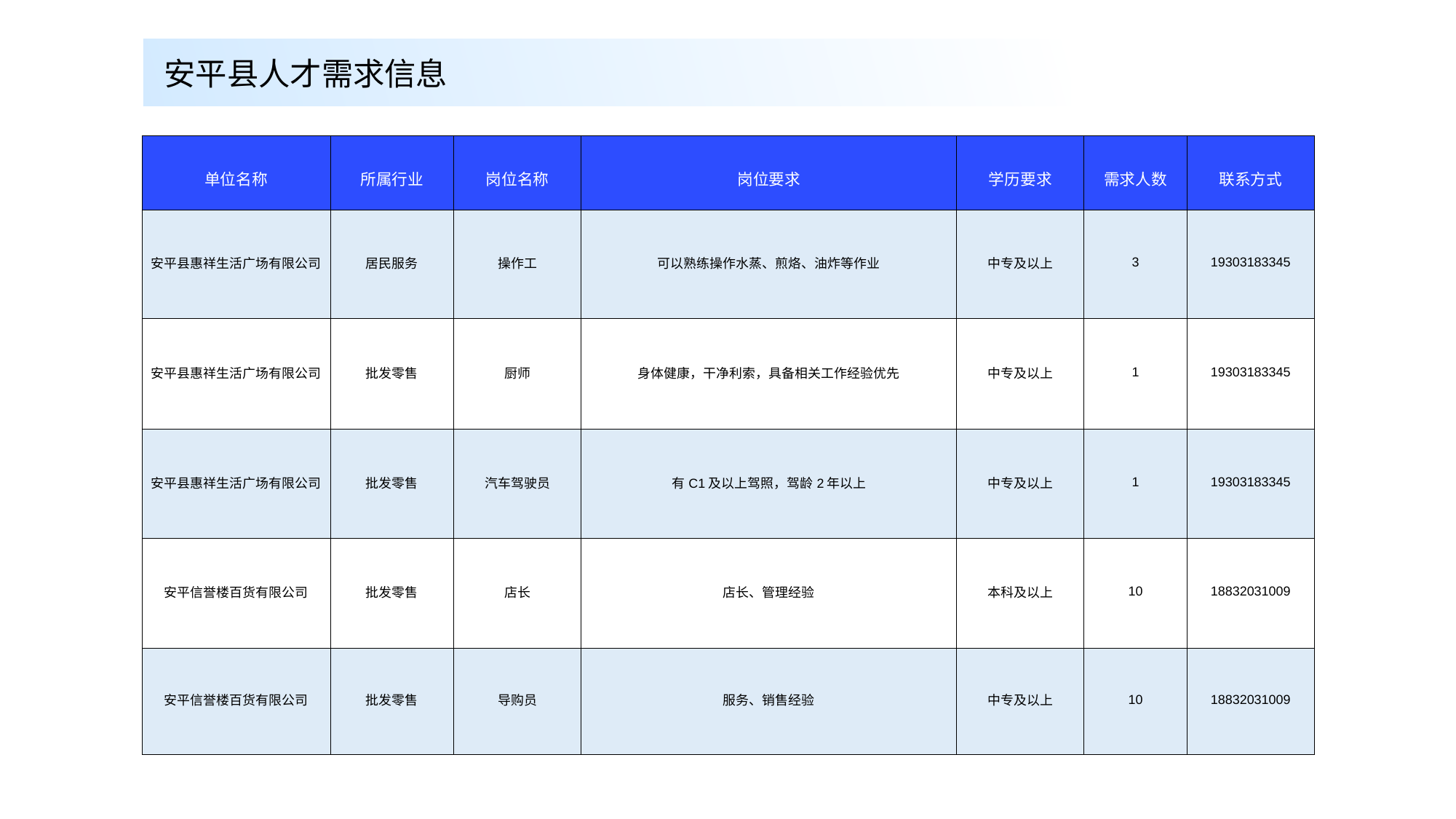

安平县人才需求信息
| 单位名称 | 所属行业 | 岗位名称 | 岗位要求 | 学历要求 | 需求人数 | 联系方式 |
| --- | --- | --- | --- | --- | --- | --- |
| 安平县惠祥生活广场有限公司 | 居民服务 | 操作工 | 可以熟练操作水蒸、煎烙、油炸等作业 | 中专及以上 | 3 | 19303183345 |
| 安平县惠祥生活广场有限公司 | 批发零售 | 厨师 | 身体健康，干净利索，具备相关工作经验优先 | 中专及以上 | 1 | 19303183345 |
| 安平县惠祥生活广场有限公司 | 批发零售 | 汽车驾驶员 | 有C1及以上驾照，驾龄2年以上 | 中专及以上 | 1 | 19303183345 |
| 安平信誉楼百货有限公司 | 批发零售 | 店长 | 店长、管理经验 | 本科及以上 | 10 | 18832031009 |
| 安平信誉楼百货有限公司 | 批发零售 | 导购员 | 服务、销售经验 | 中专及以上 | 10 | 18832031009 |
42